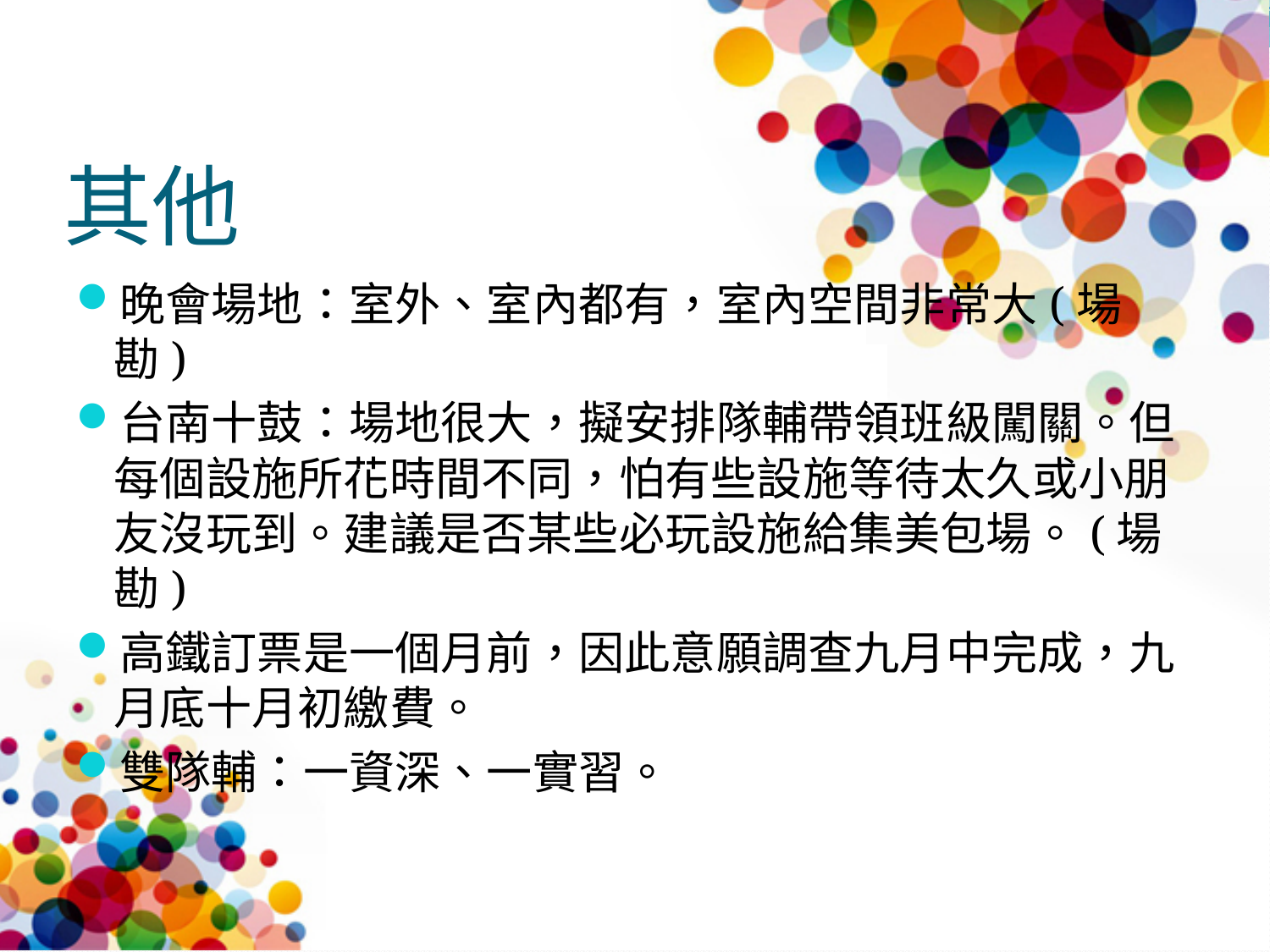

# 其他
晚會場地：室外、室內都有，室內空間非常大(場勘)
台南十鼓：場地很大，擬安排隊輔帶領班級闖關。但每個設施所花時間不同，怕有些設施等待太久或小朋友沒玩到。建議是否某些必玩設施給集美包場。(場勘)
高鐵訂票是一個月前，因此意願調查九月中完成，九月底十月初繳費。
雙隊輔：一資深、一實習。